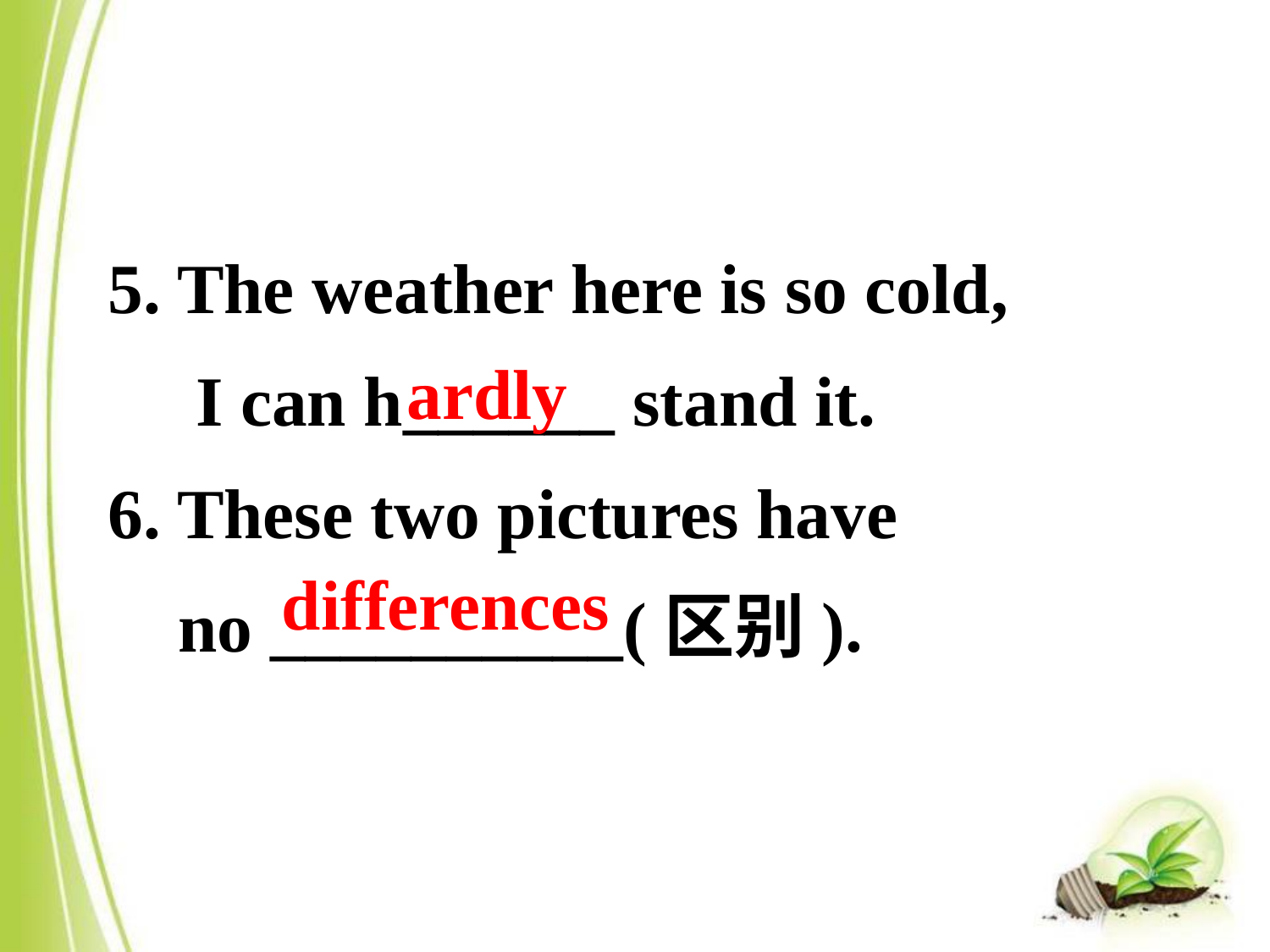

5. The weather here is so cold,
     I can h______ stand it.
6. These two pictures have
    no __________(区别).
ardly
differences